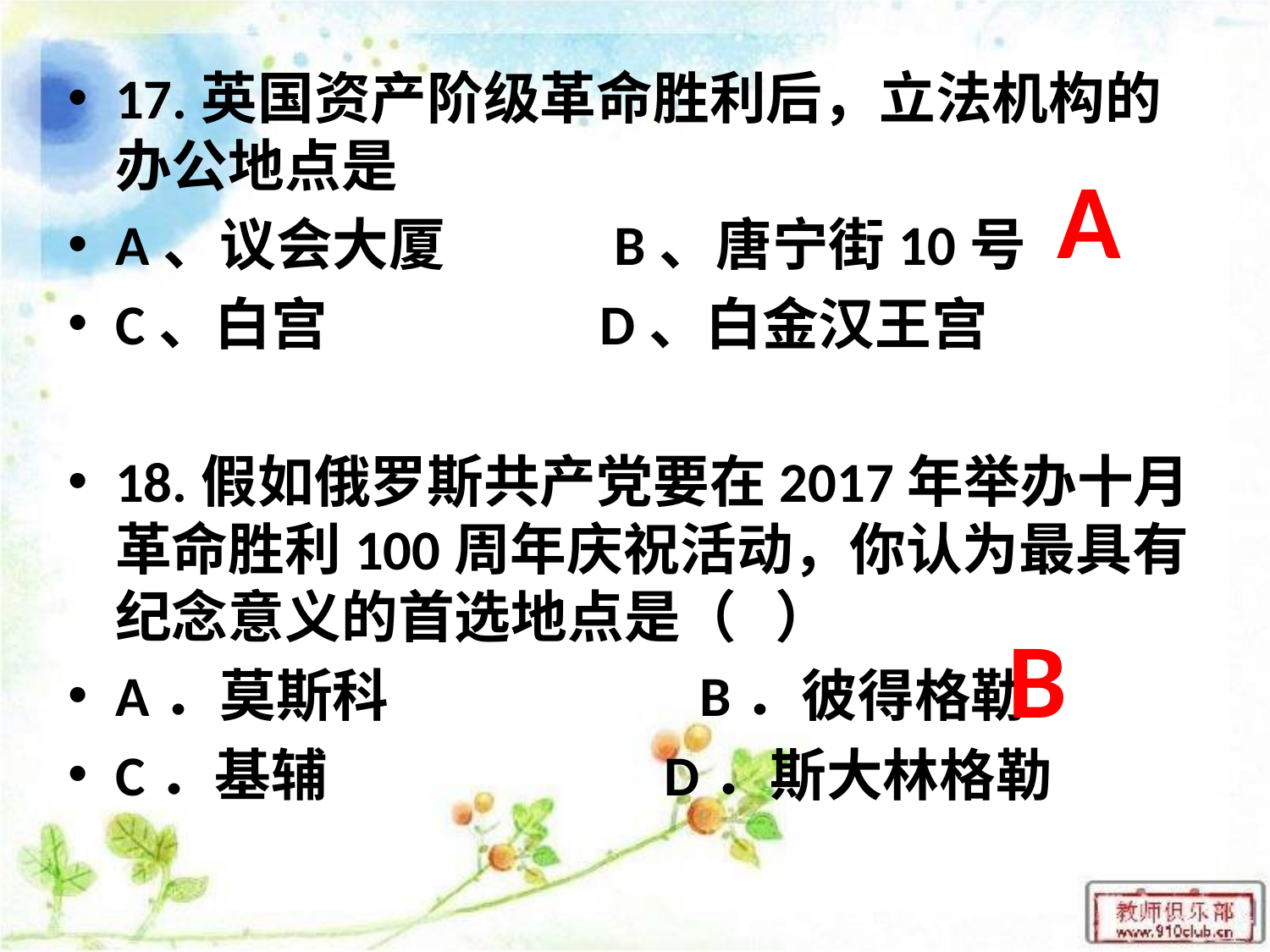

17.英国资产阶级革命胜利后，立法机构的办公地点是
A、议会大厦            B、唐宁街10号
C、白宫                    D、白金汉王宫

18.假如俄罗斯共产党要在2017年举办十月革命胜利100周年庆祝活动，你认为最具有纪念意义的首选地点是（   ）
A．莫斯科                       B．彼得格勒
C．基辅                         D．斯大林格勒

A
B